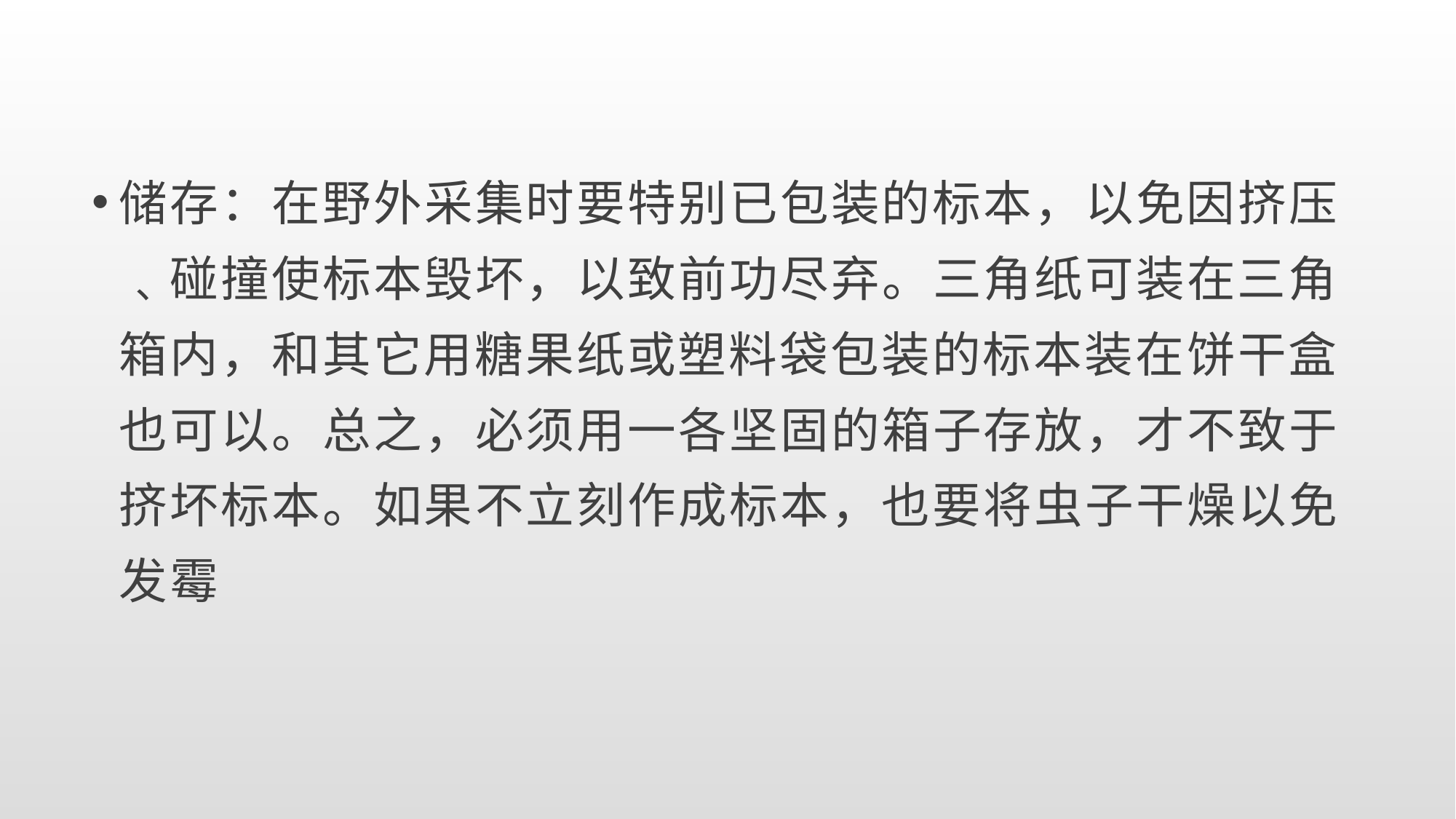

#
储存：在野外采集时要特别已包装的标本，以免因挤压﹑碰撞使标本毁坏，以致前功尽弃。三角纸可装在三角箱内，和其它用糖果纸或塑料袋包装的标本装在饼干盒也可以。总之，必须用一各坚固的箱子存放，才不致于挤坏标本。如果不立刻作成标本，也要将虫子干燥以免发霉